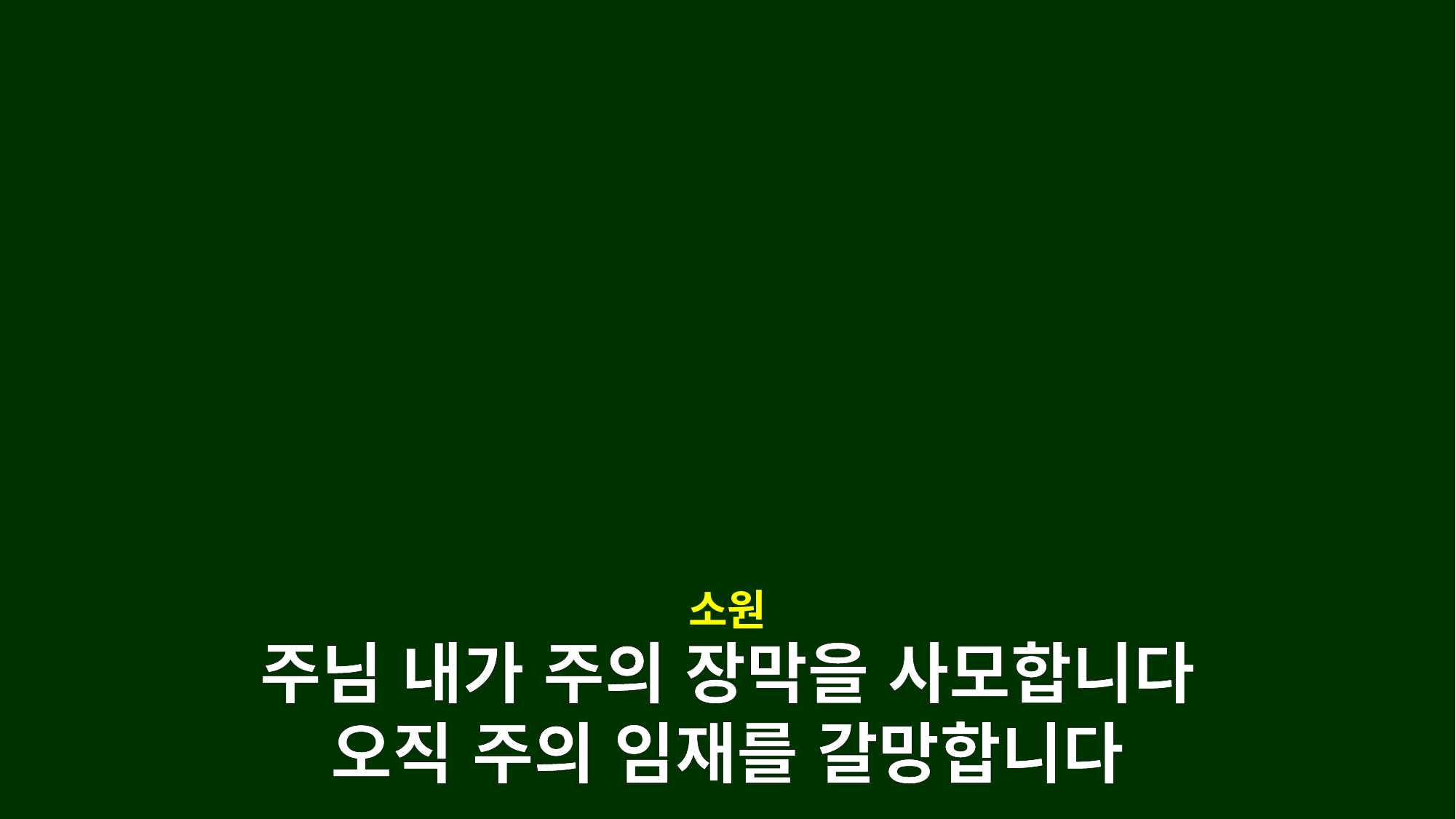

소원
주님 내가 주의 장막을 사모합니다
오직 주의 임재를 갈망합니다